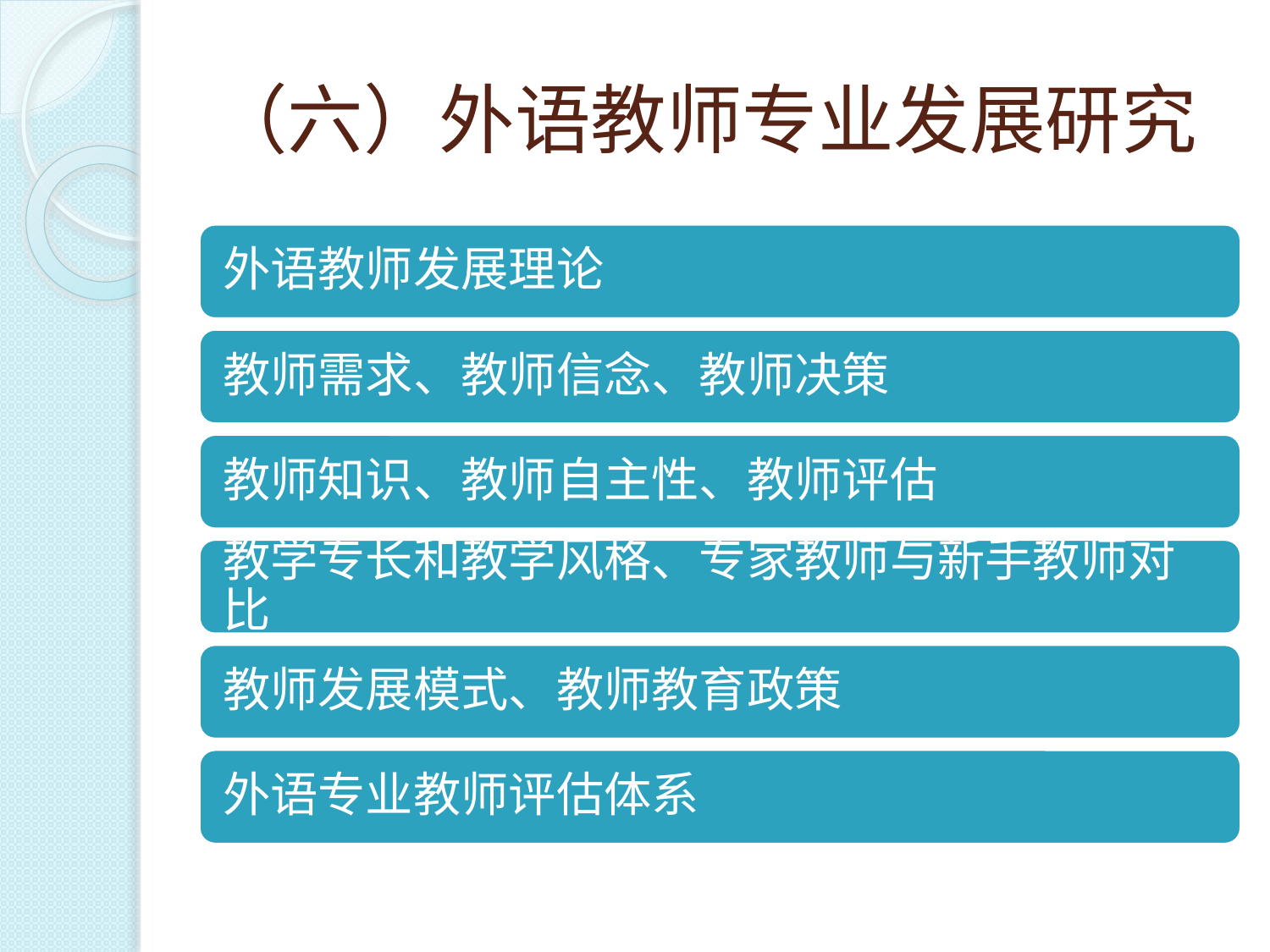

# （六）外语教师专业发展研究
外语教师发展理论
教师需求、教师信念、教师决策
教师知识、教师自主性、教师评估
教学专长和教学风格、专家教师与新手教师对比
教师发展模式、教师教育政策
外语专业教师评估体系